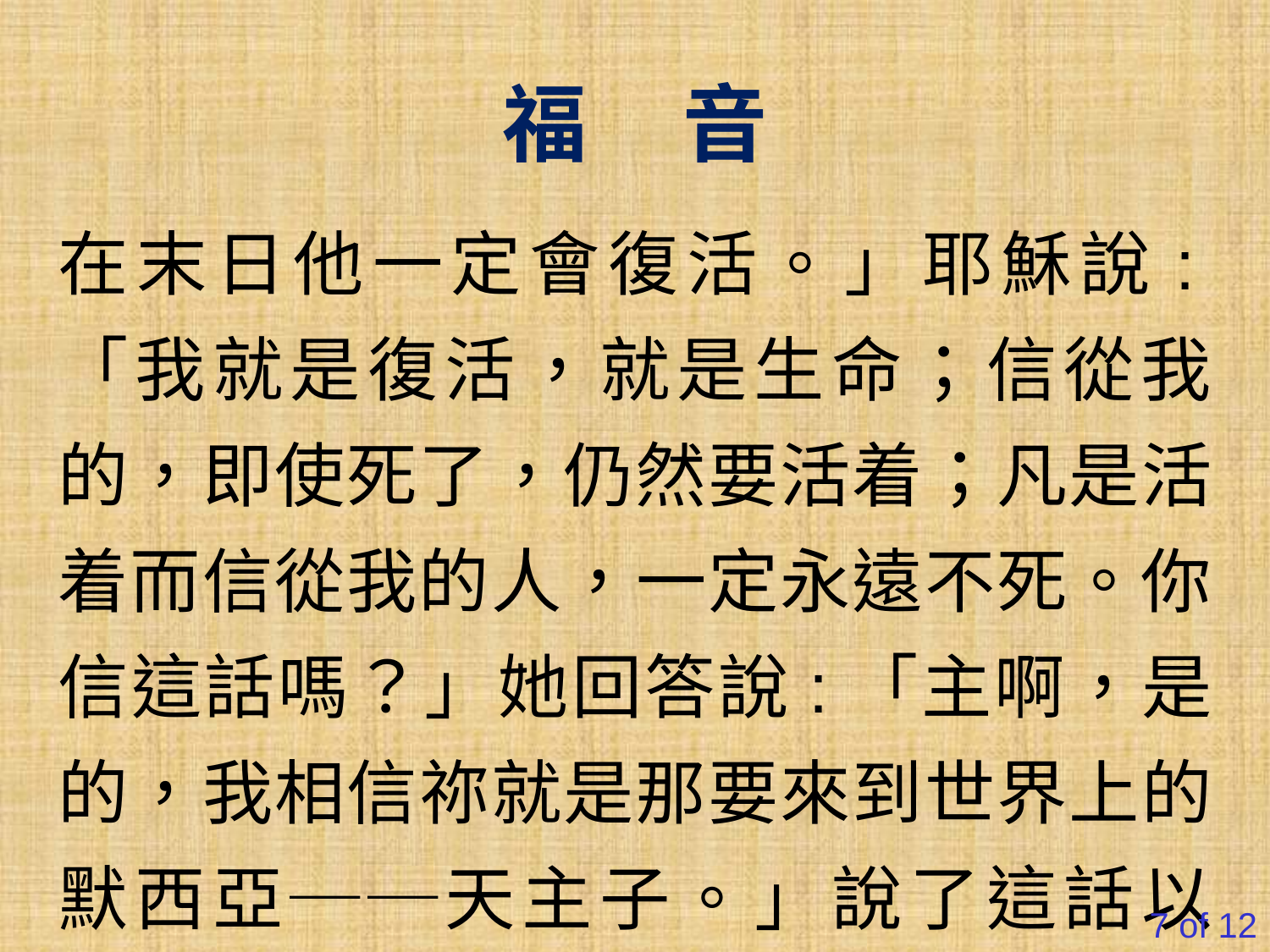

福     音

在末日他一定會復活。」耶穌說:「我就是復活，就是生命；信從我的，即使死了，仍然要活着；凡是活着而信從我的人，一定永遠不死。你信這話嗎？」她回答說:「主啊，是的，我相信祢就是那要來到世界上的默西亞──天主子。」說了這話以後，就
7 of 12